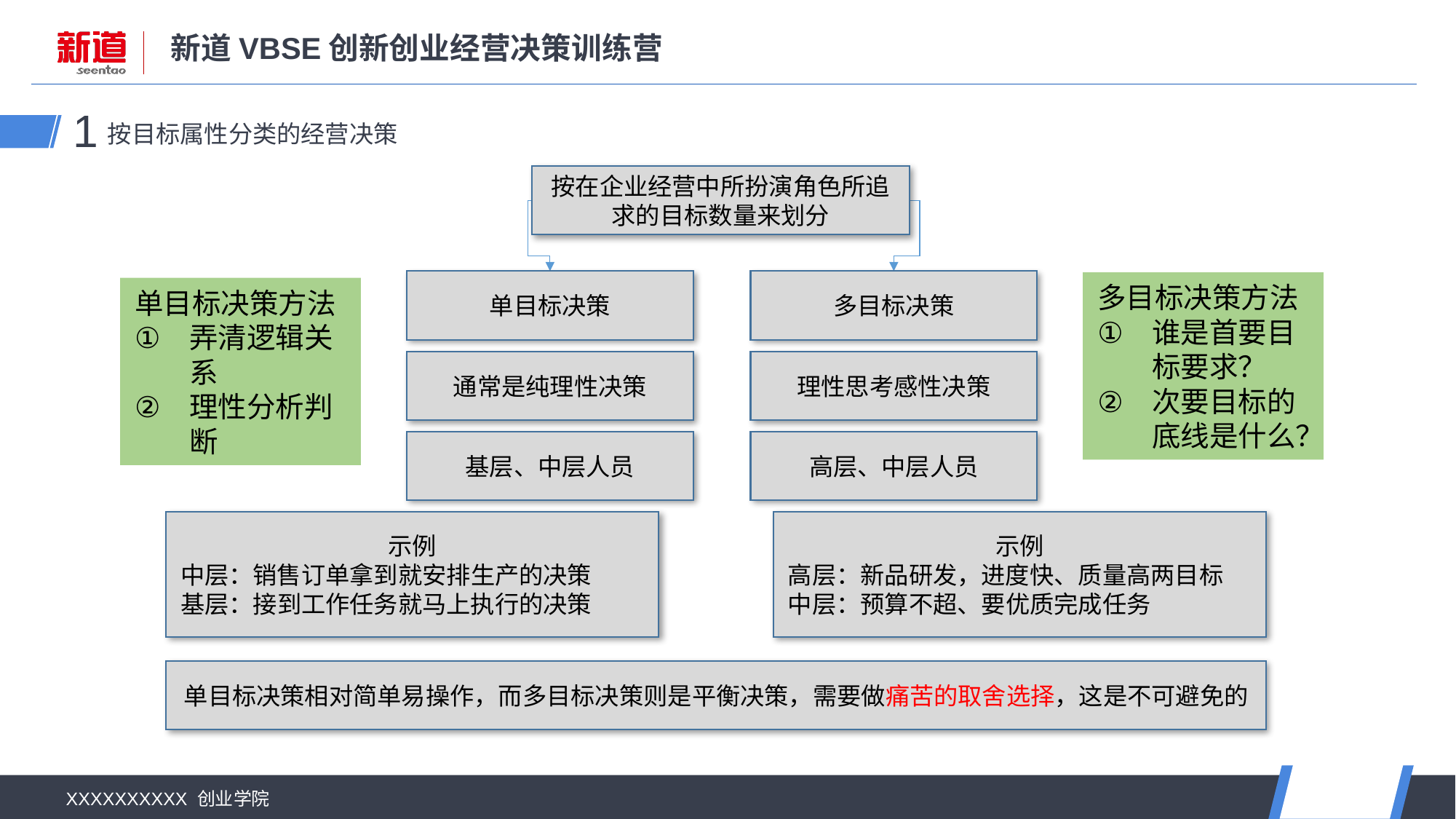

按目标属性分类的经营决策
1
按在企业经营中所扮演角色所追求的目标数量来划分
单目标决策
多目标决策
多目标决策方法
谁是首要目标要求？
次要目标的底线是什么？
单目标决策方法
弄清逻辑关系
理性分析判断
通常是纯理性决策
理性思考感性决策
基层、中层人员
高层、中层人员
示例
中层：销售订单拿到就安排生产的决策
基层：接到工作任务就马上执行的决策
示例
高层：新品研发，进度快、质量高两目标
中层：预算不超、要优质完成任务
单目标决策相对简单易操作，而多目标决策则是平衡决策，需要做痛苦的取舍选择，这是不可避免的